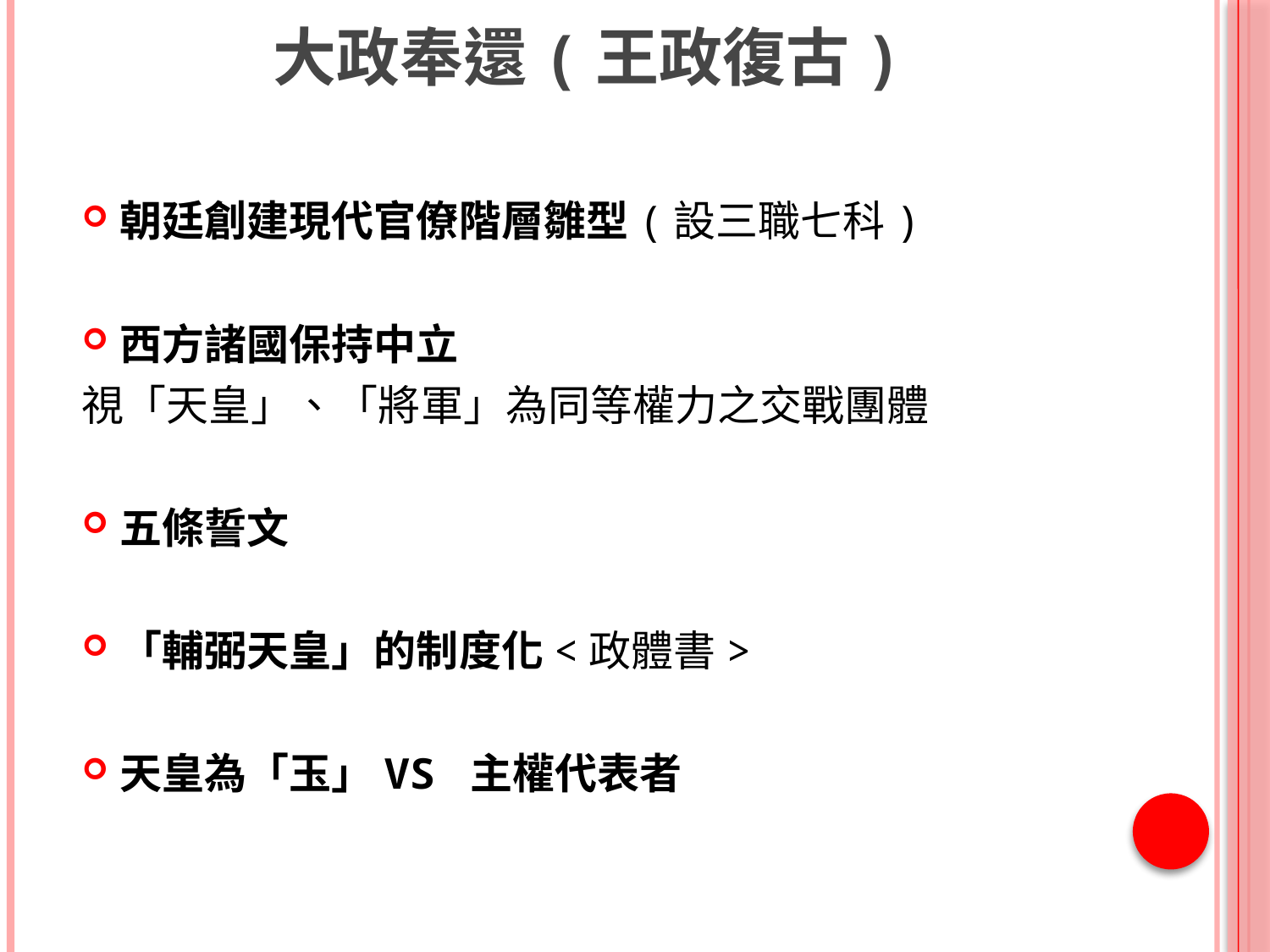

# 大政奉還(王政復古)
朝廷創建現代官僚階層雛型(設三職七科)

西方諸國保持中立
視「天皇」、「將軍」為同等權力之交戰團體

五條誓文

「輔弼天皇」的制度化<政體書>

天皇為「玉」VS 主權代表者